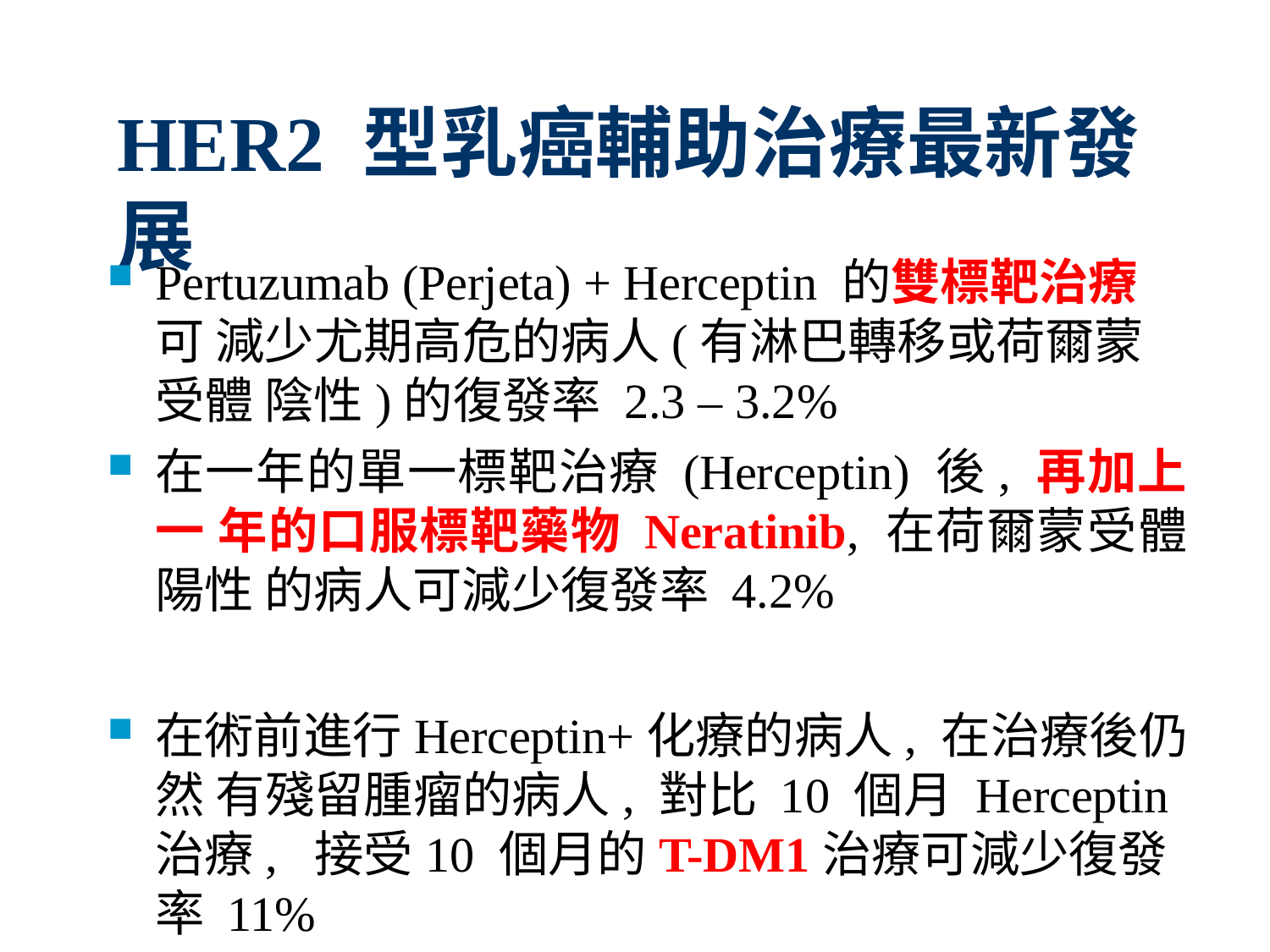

# HER2 型乳癌輔助治療最新發展
Pertuzumab (Perjeta) + Herceptin 的雙標靶治療可 減少尤期高危的病人(有淋巴轉移或荷爾蒙受體 陰性)的復發率 2.3 – 3.2%
在一年的單一標靶治療 (Herceptin) 後, 再加上一 年的口服標靶藥物Neratinib, 在荷爾蒙受體陽性 的病人可減少復發率 4.2%

在術前進行Herceptin+化療的病人, 在治療後仍然 有殘留腫瘤的病人, 對比 10 個月 Herceptin治療,  接受10 個月的T-DM1治療可減少復發率 11%